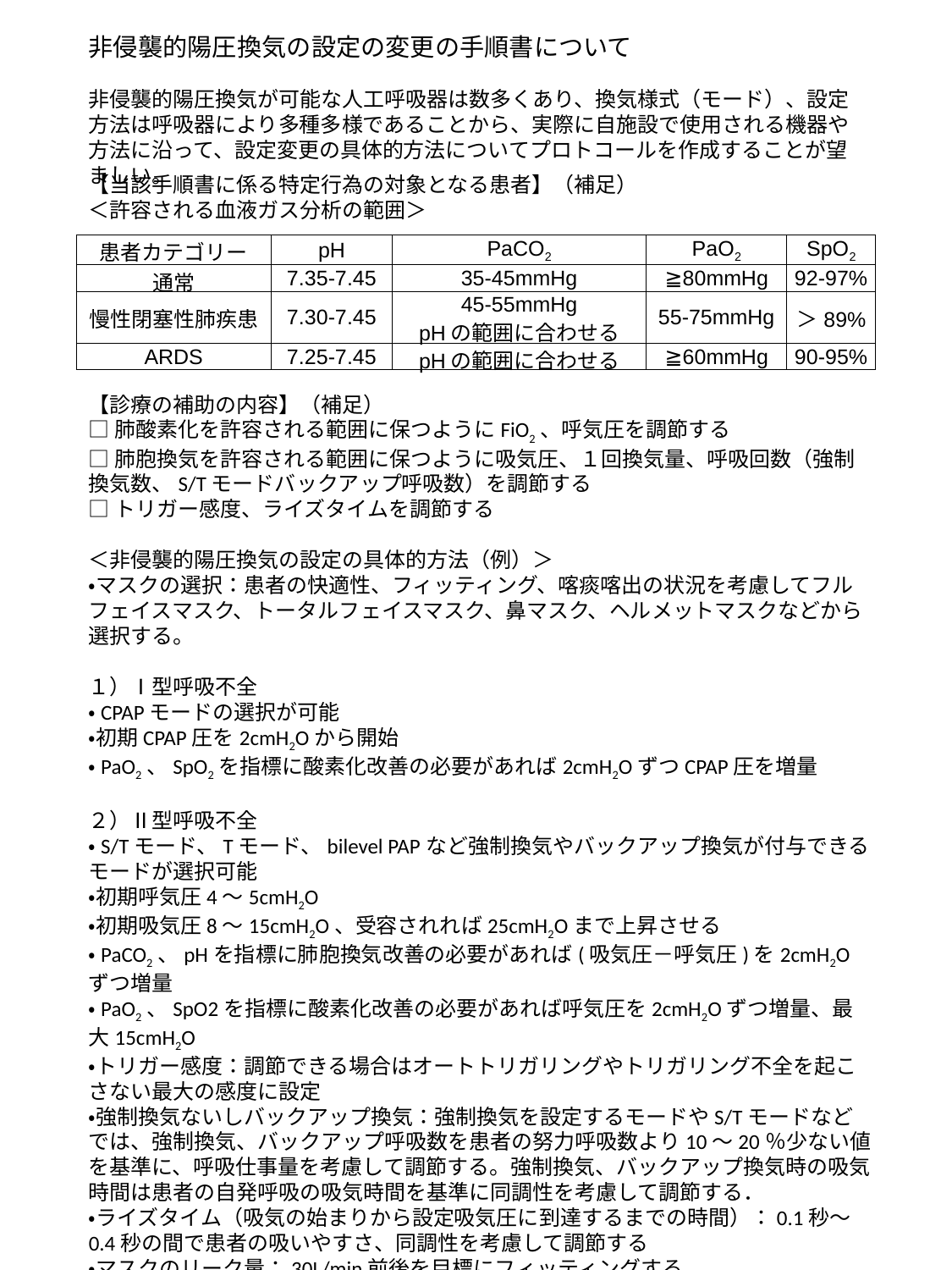

非侵襲的陽圧換気の設定の変更の手順書について

非侵襲的陽圧換気が可能な人工呼吸器は数多くあり、換気様式（モード）、設定方法は呼吸器により多種多様であることから、実際に自施設で使用される機器や方法に沿って、設定変更の具体的方法についてプロトコールを作成することが望ましい。
【当該手順書に係る特定行為の対象となる患者】（補足）
＜許容される血液ガス分析の範囲＞
| 患者カテゴリー | pH | PaCO2 | PaO2 | SpO2 |
| --- | --- | --- | --- | --- |
| 通常 | 7.35-7.45 | 35-45mmHg | ≧80mmHg | 92-97% |
| 慢性閉塞性肺疾患 | 7.30-7.45 | 45-55mmHg pHの範囲に合わせる | 55-75mmHg | ＞89% |
| ARDS | 7.25-7.45 | pHの範囲に合わせる | ≧60mmHg | 90-95% |
【診療の補助の内容】（補足）
□肺酸素化を許容される範囲に保つようにFiO2、呼気圧を調節する
□肺胞換気を許容される範囲に保つように吸気圧、１回換気量、呼吸回数（強制換気数、S/Tモードバックアップ呼吸数）を調節する
□トリガー感度、ライズタイムを調節する

＜非侵襲的陽圧換気の設定の具体的方法（例）＞
・マスクの選択：患者の快適性、フィッティング、喀痰喀出の状況を考慮してフルフェイスマスク、トータルフェイスマスク、鼻マスク、ヘルメットマスクなどから選択する。

１）Ⅰ型呼吸不全
・CPAPモードの選択が可能
・初期CPAP圧を2cmH2Oから開始
・PaO2、SpO2を指標に酸素化改善の必要があれば2cmH2OずつCPAP圧を増量

２）Ⅱ型呼吸不全
・S/Tモード、Tモード、bilevel PAPなど強制換気やバックアップ換気が付与できるモードが選択可能
・初期呼気圧4～5cmH2O
・初期吸気圧8～15cmH2O、受容されれば25cmH2Oまで上昇させる
・PaCO2、pHを指標に肺胞換気改善の必要があれば(吸気圧－呼気圧)を2cmH2Oずつ増量
・PaO2、SpO2を指標に酸素化改善の必要があれば呼気圧を2cmH2Oずつ増量、最大15cmH2O
・トリガー感度：調節できる場合はオートトリガリングやトリガリング不全を起こさない最大の感度に設定
・強制換気ないしバックアップ換気：強制換気を設定するモードやS/Tモードなどでは、強制換気、バックアップ呼吸数を患者の努力呼吸数より10～20％少ない値を基準に、呼吸仕事量を考慮して調節する。強制換気、バックアップ換気時の吸気時間は患者の自発呼吸の吸気時間を基準に同調性を考慮して調節する．
・ライズタイム（吸気の始まりから設定吸気圧に到達するまでの時間）：0.1秒～0.4秒の間で患者の吸いやすさ、同調性を考慮して調節する
・マスクのリーク量：30L/min前後を目標にフィッティングする
・設定変更後は30分程度は患者の状態を観察し、呼吸状態や酸素化の評価を行う